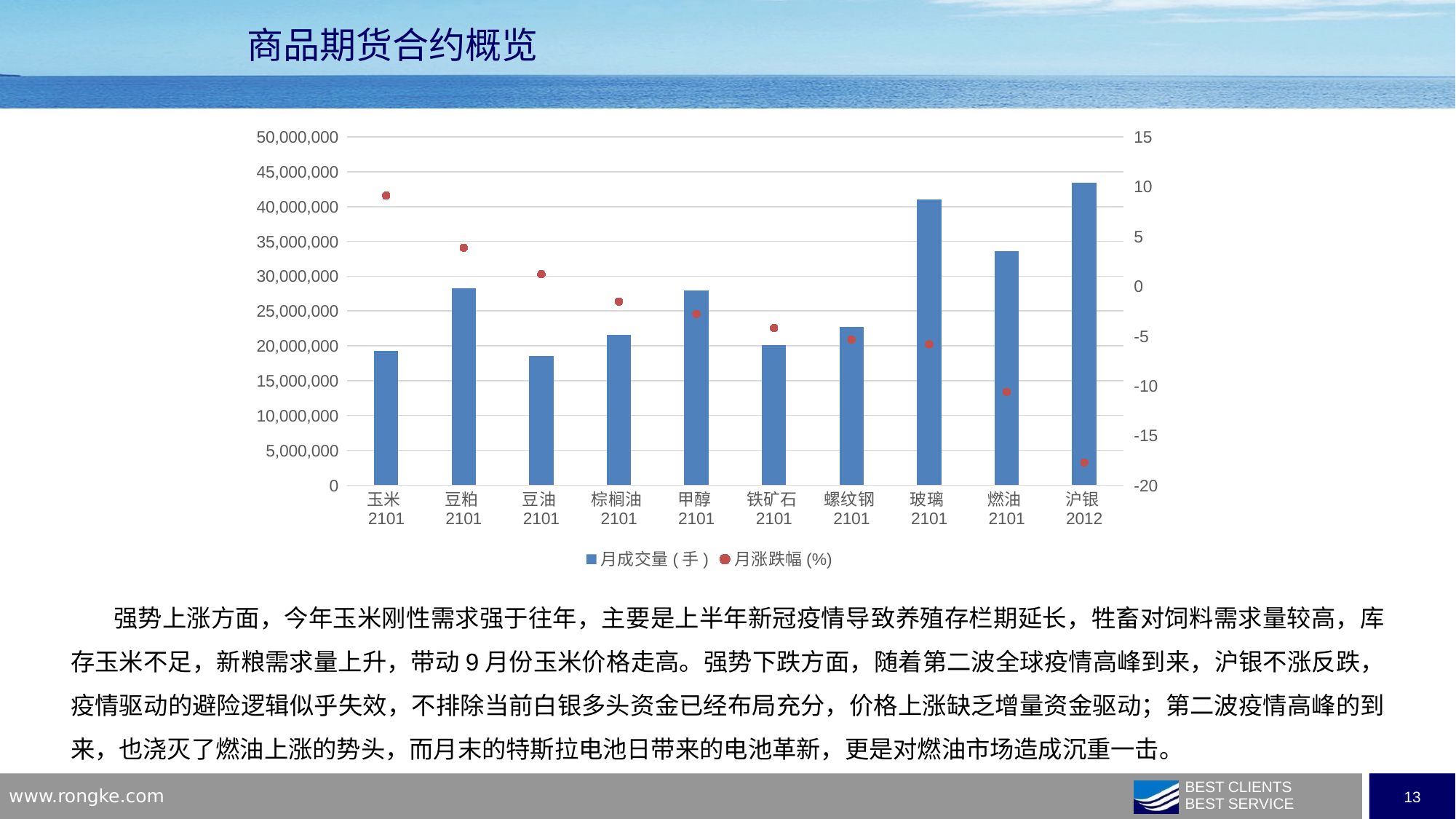

商品期货合约概览

### Chart

| Category | 月成交量(手) | 月涨跌幅(%) |
|---|---|---|
| 玉米2101 | 19235647.0 | 9.107 |
| 豆粕2101 | 28236254.0 | 3.8694 |
| 豆油2101 | 18497087.0 | 1.199 |
| 棕榈油2101 | 21614161.0 | -1.5448 |
| 甲醇2101 | 28008564.0 | -2.789 |
| 铁矿石2101 | 20140404.0 | -4.2037 |
| 螺纹钢2101 | 22685126.0 | -5.3695 |
| 玻璃2101 | 40977359.0 | -5.8378 |
| 燃油2101 | 33551274.0 | -10.6362 |
| 沪银2012 | 43435915.0 | -17.731 |
强势上涨方面，今年玉米刚性需求强于往年，主要是上半年新冠疫情导致养殖存栏期延长，牲畜对饲料需求量较高，库存玉米不足，新粮需求量上升，带动9月份玉米价格走高。强势下跌方面，随着第二波全球疫情高峰到来，沪银不涨反跌，疫情驱动的避险逻辑似乎失效，不排除当前白银多头资金已经布局充分，价格上涨缺乏增量资金驱动；第二波疫情高峰的到来，也浇灭了燃油上涨的势头，而月末的特斯拉电池日带来的电池革新，更是对燃油市场造成沉重一击。